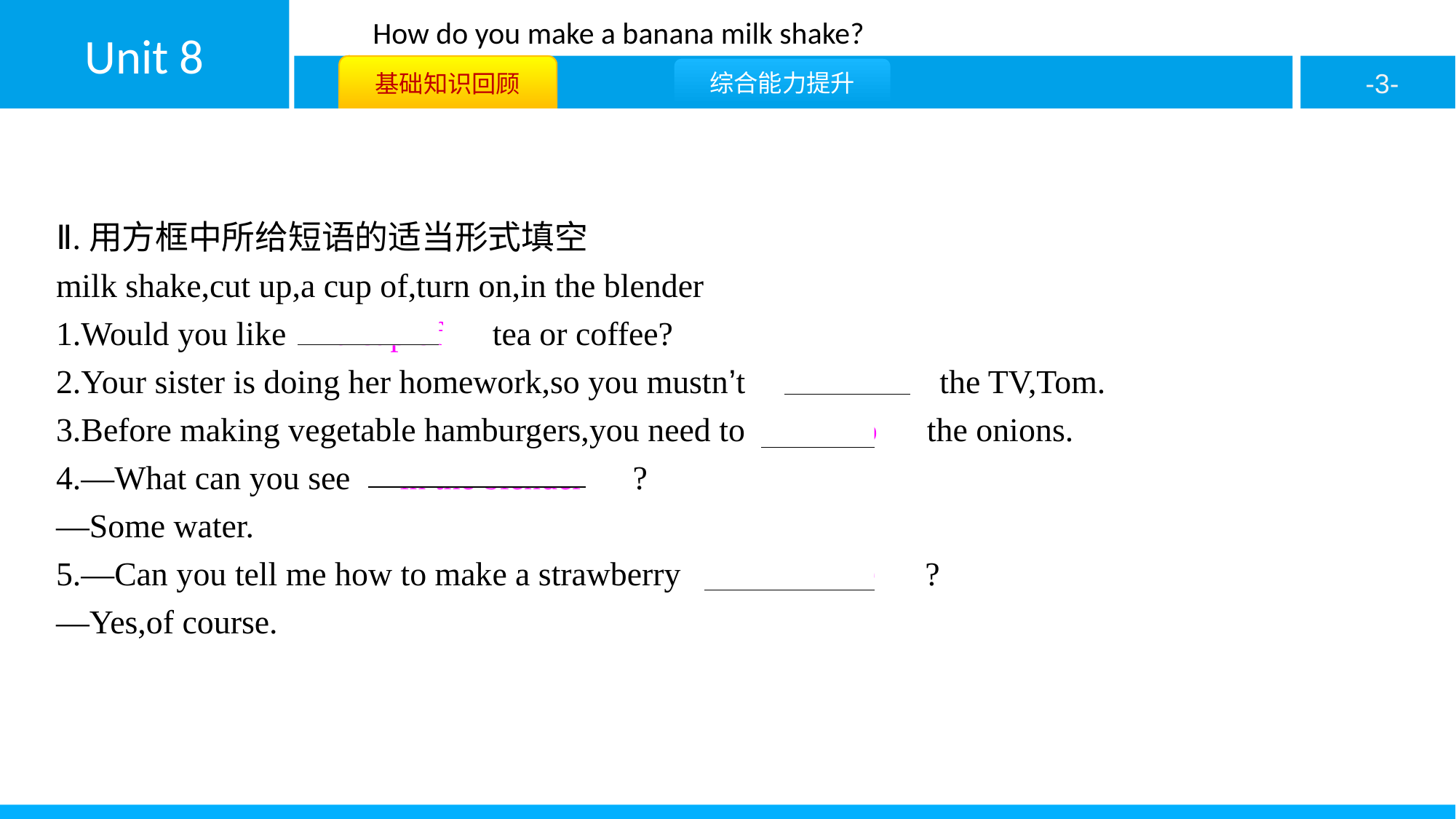

Ⅱ.用方框中所给短语的适当形式填空
milk shake,cut up,a cup of,turn on,in the blender
1.Would you like　a cup of　tea or coffee?
2.Your sister is doing her homework,so you mustn’t　turn on　the TV,Tom.
3.Before making vegetable hamburgers,you need to　cut up　the onions.
4.—What can you see　in the blender　?
—Some water.
5.—Can you tell me how to make a strawberry　milk shake　?
—Yes,of course.